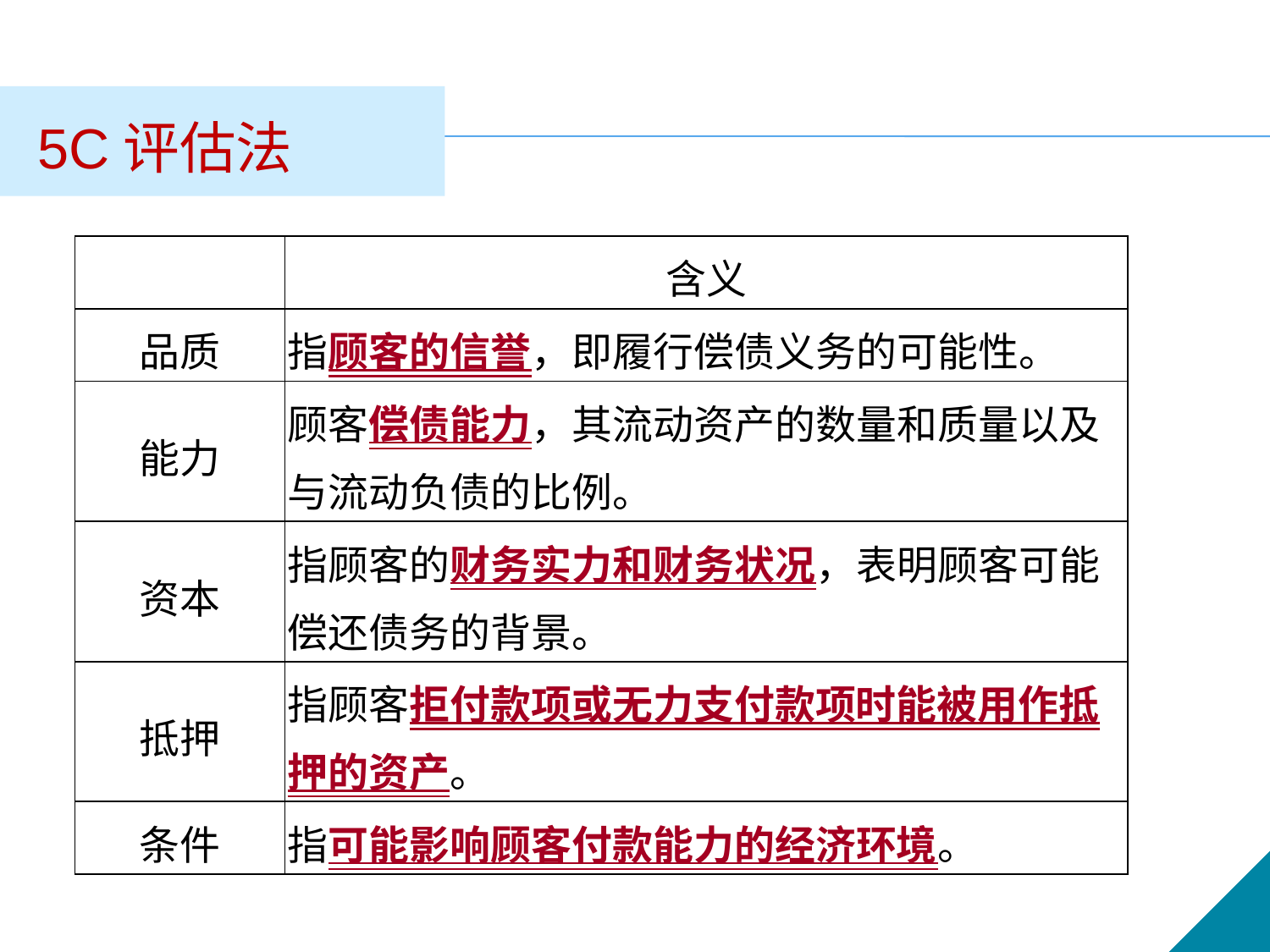

5C评估法
|  | 含义 |
| --- | --- |
| 品质 | 指顾客的信誉，即履行偿债义务的可能性。 |
| 能力 | 顾客偿债能力，其流动资产的数量和质量以及与流动负债的比例。 |
| 资本 | 指顾客的财务实力和财务状况，表明顾客可能偿还债务的背景。 |
| 抵押 | 指顾客拒付款项或无力支付款项时能被用作抵押的资产。 |
| 条件 | 指可能影响顾客付款能力的经济环境。 |